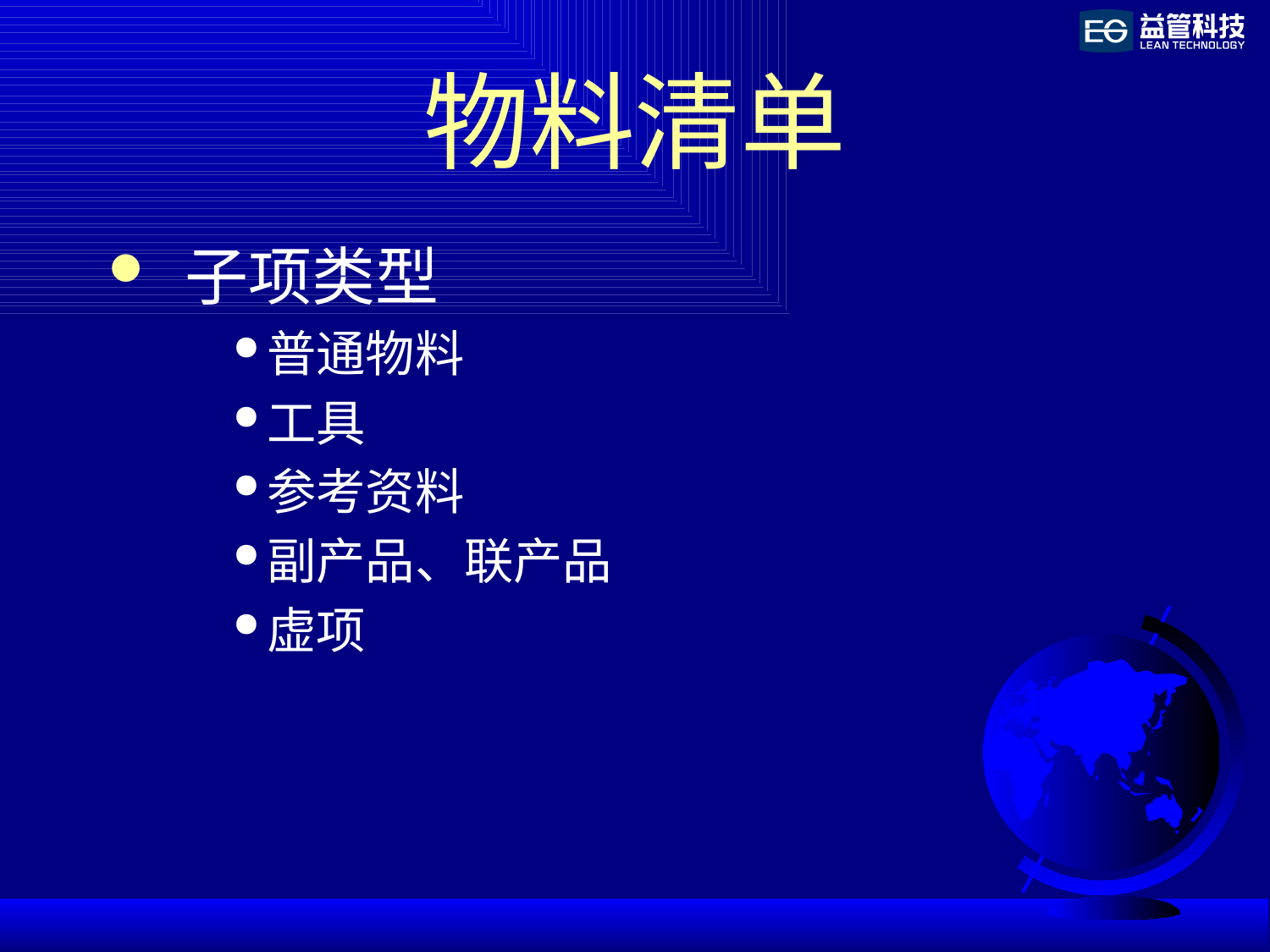

# 物料清单
 子项类型
普通物料
工具
参考资料
副产品、联产品
虚项

10